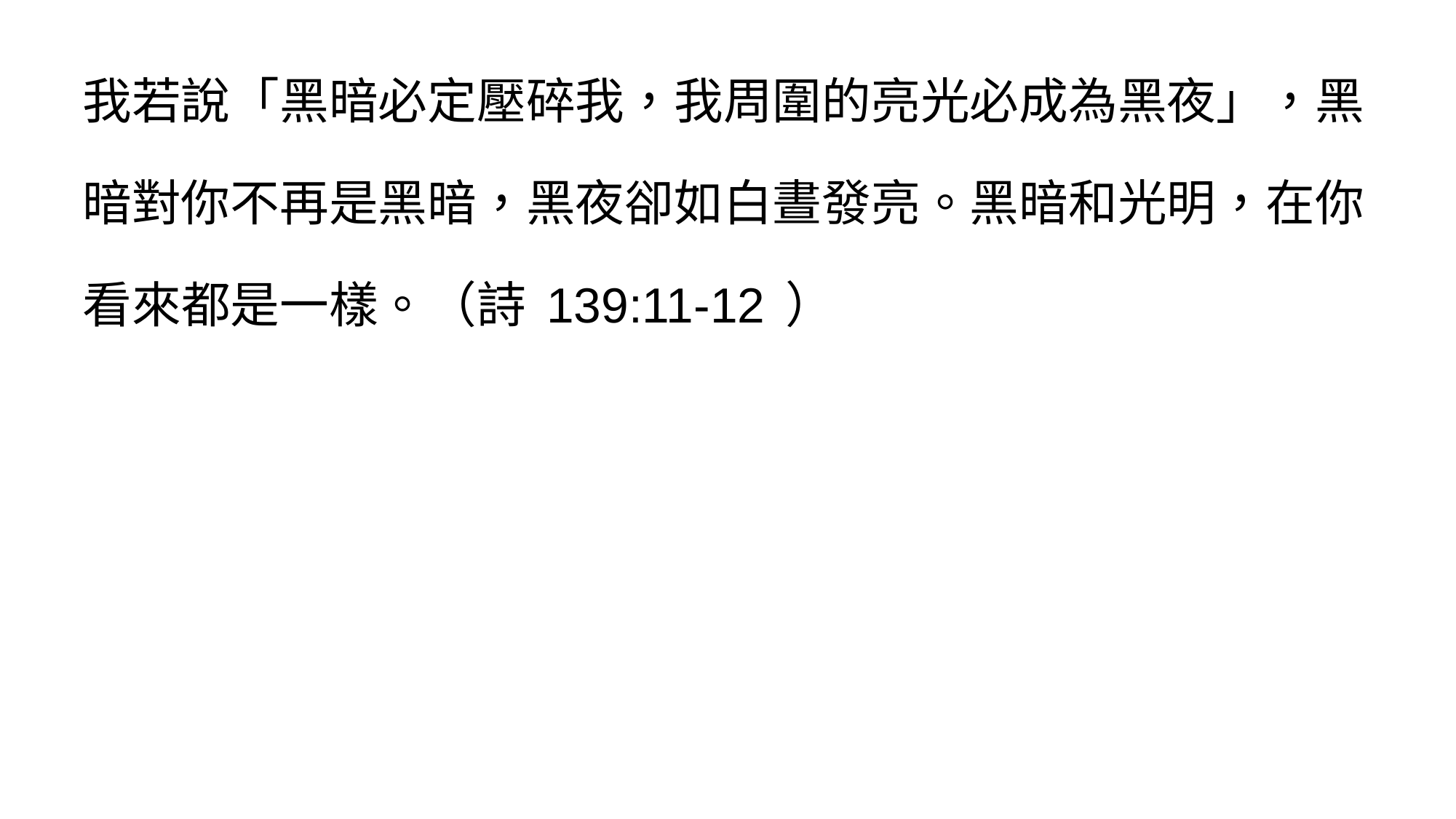

我若說「黑暗必定壓碎我，我周圍的亮光必成為黑夜」，黑暗對你不再是黑暗，黑夜卻如白晝發亮。黑暗和光明，在你看來都是一樣。（詩139:11-12）